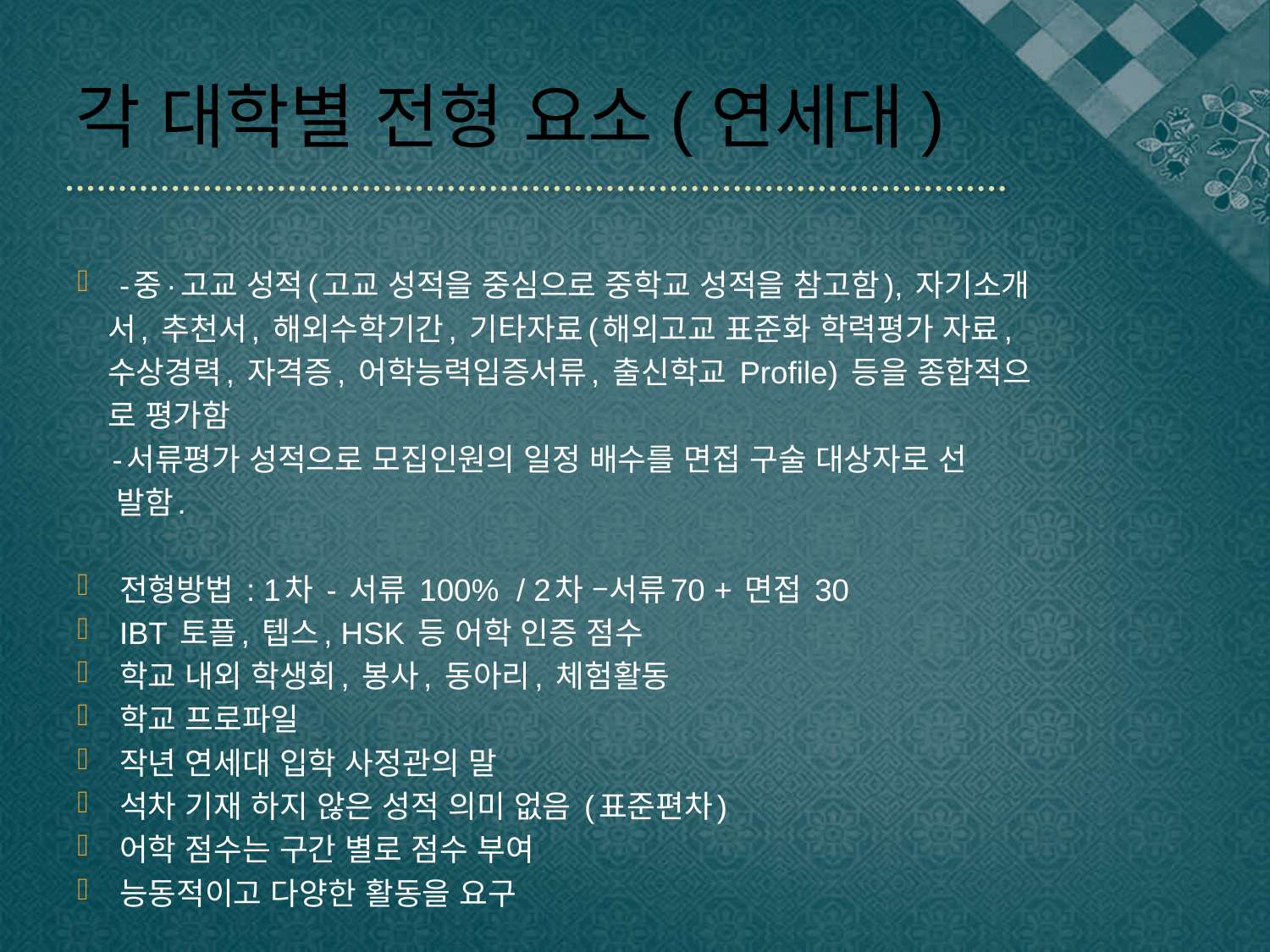

# 각 대학별 전형 요소(연세대)

-중·고교 성적(고교 성적을 중심으로 중학교 성적을 참고함), 자기소개
   서, 추천서, 해외수학기간, 기타자료(해외고교 표준화 학력평가 자료,
   수상경력, 자격증, 어학능력입증서류, 출신학교 Profile) 등을 종합적으
   로 평가함
    -서류평가 성적으로 모집인원의 일정 배수를 면접 구술 대상자로 선
    발함.

전형방법 : 1차 - 서류 100%  / 2차 –서류70 + 면접 30
IBT 토플, 텝스, HSK 등 어학 인증 점수
학교 내외 학생회, 봉사, 동아리, 체험활동
학교 프로파일
작년 연세대 입학 사정관의 말
석차 기재 하지 않은 성적 의미 없음 (표준편차)
어학 점수는 구간 별로 점수 부여
능동적이고 다양한 활동을 요구